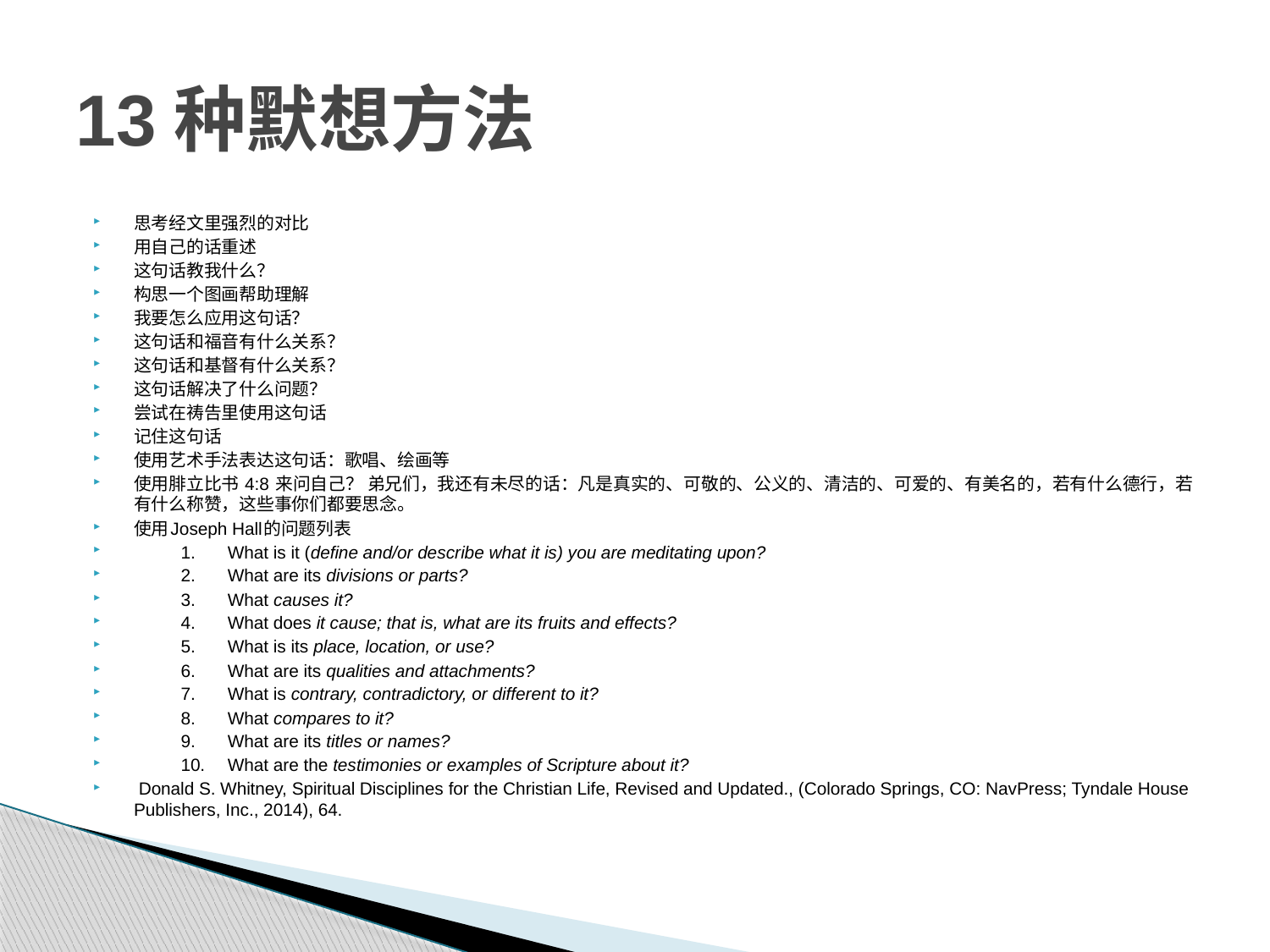

# 13种默想方法
思考经文里强烈的对比
用自己的话重述
这句话教我什么？
构思一个图画帮助理解
我要怎么应用这句话？
这句话和福音有什么关系？
这句话和基督有什么关系？
这句话解决了什么问题？
尝试在祷告里使用这句话
记住这句话
使用艺术手法表达这句话：歌唱、绘画等
使用腓立比书 4:8 来问自己？ 弟兄们，我还有未尽的话：凡是真实的、可敬的、公义的、清洁的、可爱的、有美名的，若有什么德行，若有什么称赞，这些事你们都要思念。
使用Joseph Hall的问题列表
	1.	What is it (define and/or describe what it is) you are meditating upon?
	2.	What are its divisions or parts?
	3.	What causes it?
	4.	What does it cause; that is, what are its fruits and effects?
	5.	What is its place, location, or use?
	6.	What are its qualities and attachments?
	7.	What is contrary, contradictory, or different to it?
	8.	What compares to it?
	9.	What are its titles or names?
	10.	What are the testimonies or examples of Scripture about it?
 Donald S. Whitney, Spiritual Disciplines for the Christian Life, Revised and Updated., (Colorado Springs, CO: NavPress; Tyndale House Publishers, Inc., 2014), 64.